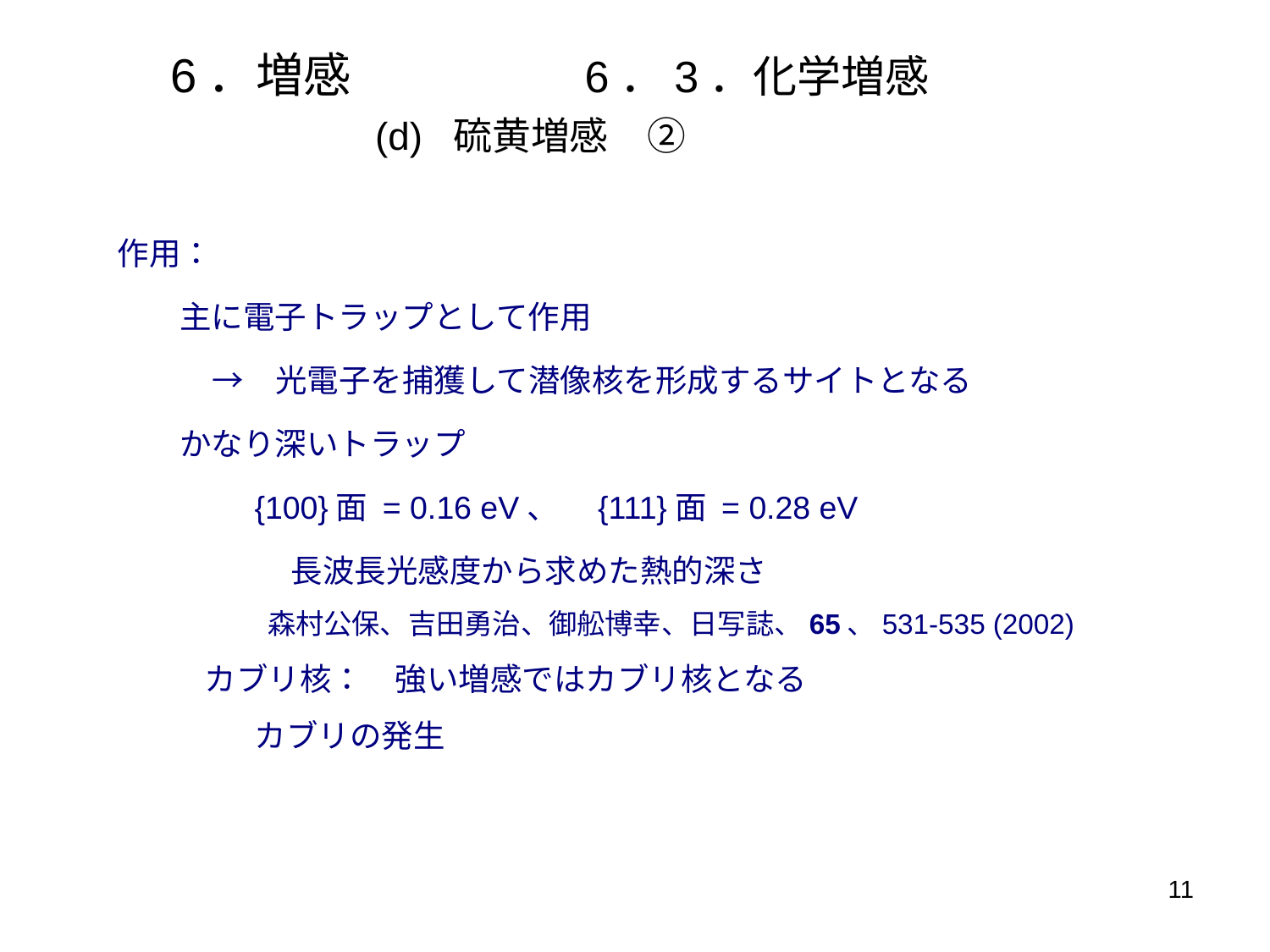

# 6．増感　　　　   6．3．化学増感 (d)  硫黄増感　②
作用：
主に電子トラップとして作用
　→　光電子を捕獲して潜像核を形成するサイトとなる
かなり深いトラップ
{100}面 = 0.16 eV、　{111}面 = 0.28 eV
長波長光感度から求めた熱的深さ
森村公保、吉田勇治、御舩博幸、日写誌、65、531-535 (2002)
カブリ核：　強い増感ではカブリ核となる
カブリの発生

11